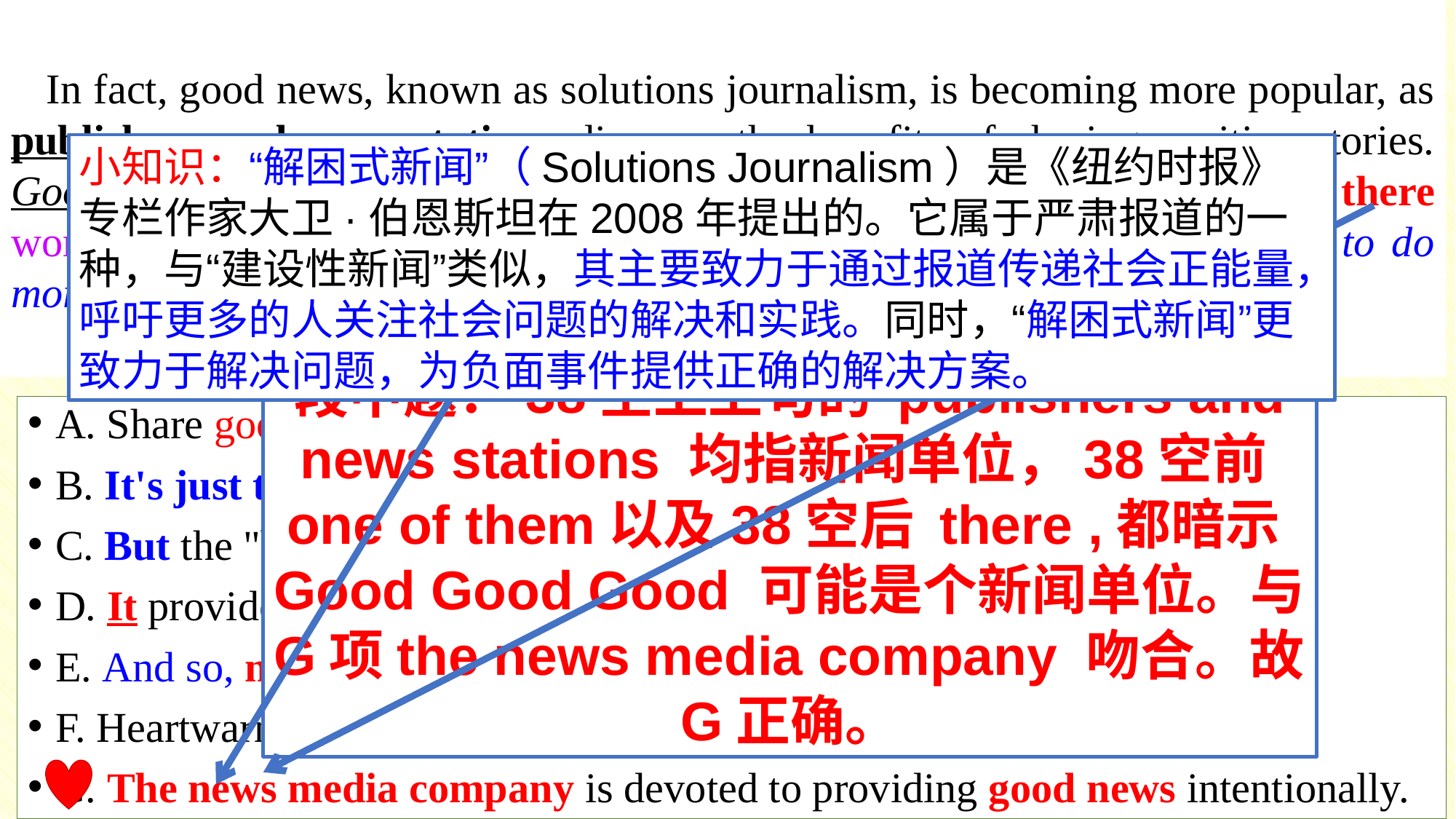

In fact, good news, known as solutions journalism, is becoming more popular, as publishers and news stations discover the benefits of sharing positive stories. Good Good Good is one of them.    38    A team of reporters and editors there work daily to deliver stories that make readers feel hopeful and equipped to do more good with possible solutions.
小知识：“解困式新闻”（Solutions Journalism）是《纽约时报》专栏作家大卫·伯恩斯坦在2008年提出的。它属于严肃报道的一种，与“建设性新闻”类似，其主要致力于通过报道传递社会正能量，呼吁更多的人关注社会问题的解决和实践。同时，“解困式新闻”更致力于解决问题，为负面事件提供正确的解决方案。
段中题：38空上上句的 publishers and news stations 均指新闻单位，38空前one of them以及38空后 there ,都暗示Good Good Good 可能是个新闻单位。与G项the news media company 吻合。故G正确。
A. Share good news with people around you.
B. It's just that we don't hear as much about them.
C. But the "bad news" has its place in the world.
D. It provides a more balanced view of the world.
E. And so, negative news stories are everywhere on news media.
F. Heartwarming stories make you cry and feel good.
G. The news media company is devoted to providing good news intentionally.